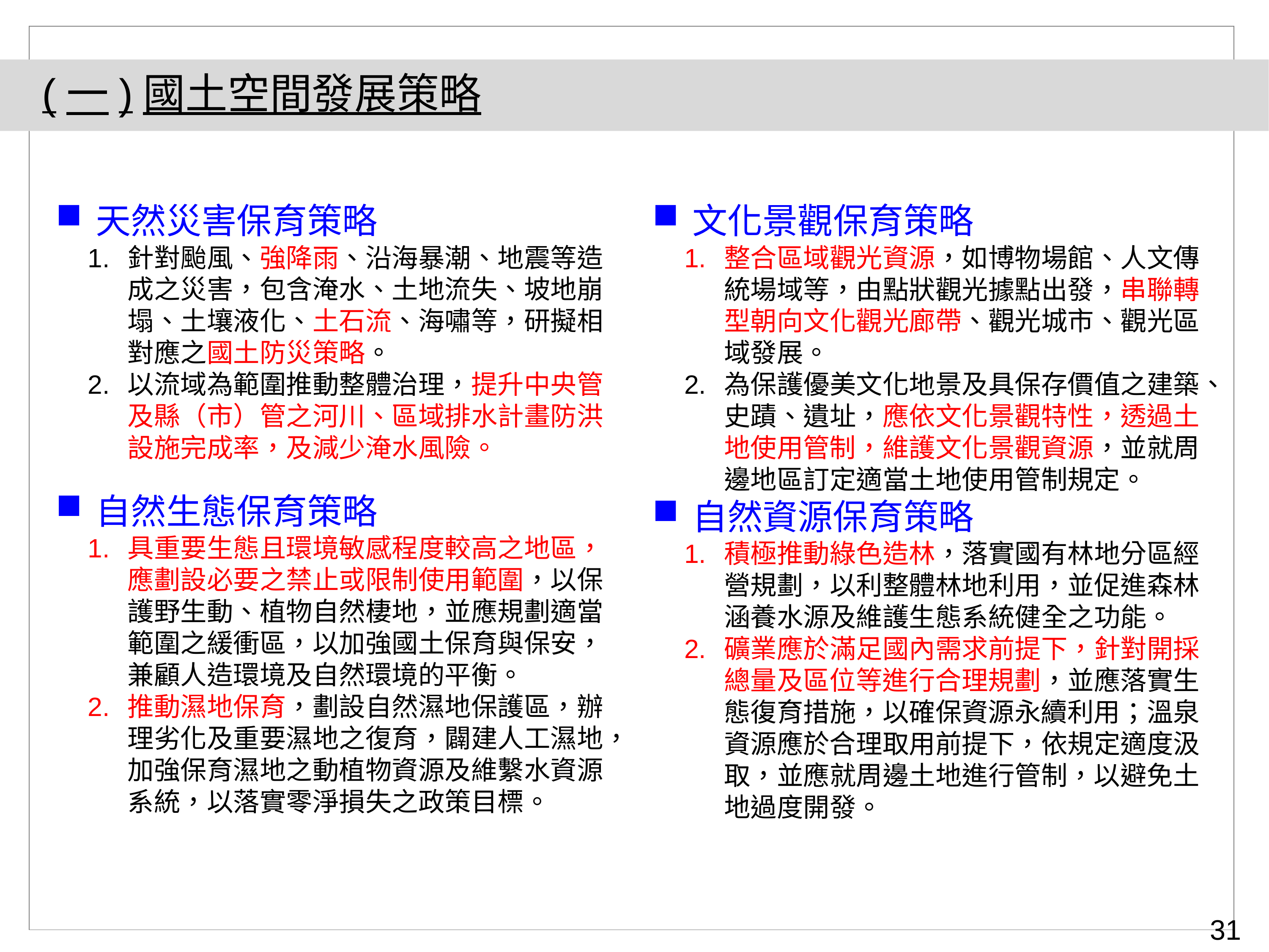

(一)國土空間發展策略
天然災害保育策略
針對颱風、強降雨、沿海暴潮、地震等造成之災害，包含淹水、土地流失、坡地崩塌、土壤液化、土石流、海嘯等，研擬相對應之國土防災策略。
以流域為範圍推動整體治理，提升中央管及縣（市）管之河川、區域排水計畫防洪設施完成率，及減少淹水風險。

自然生態保育策略
具重要生態且環境敏感程度較高之地區，應劃設必要之禁止或限制使用範圍，以保護野生動、植物自然棲地，並應規劃適當範圍之緩衝區，以加強國土保育與保安，兼顧人造環境及自然環境的平衡。
推動濕地保育，劃設自然濕地保護區，辦理劣化及重要濕地之復育，闢建人工濕地，加強保育濕地之動植物資源及維繫水資源系統，以落實零淨損失之政策目標。
文化景觀保育策略
整合區域觀光資源，如博物場館、人文傳統場域等，由點狀觀光據點出發，串聯轉型朝向文化觀光廊帶、觀光城市、觀光區域發展。
為保護優美文化地景及具保存價值之建築、史蹟、遺址，應依文化景觀特性，透過土地使用管制，維護文化景觀資源，並就周邊地區訂定適當土地使用管制規定。
自然資源保育策略
積極推動綠色造林，落實國有林地分區經營規劃，以利整體林地利用，並促進森林涵養水源及維護生態系統健全之功能。
礦業應於滿足國內需求前提下，針對開採總量及區位等進行合理規劃，並應落實生態復育措施，以確保資源永續利用；溫泉資源應於合理取用前提下，依規定適度汲取，並應就周邊土地進行管制，以避免土地過度開發。
31